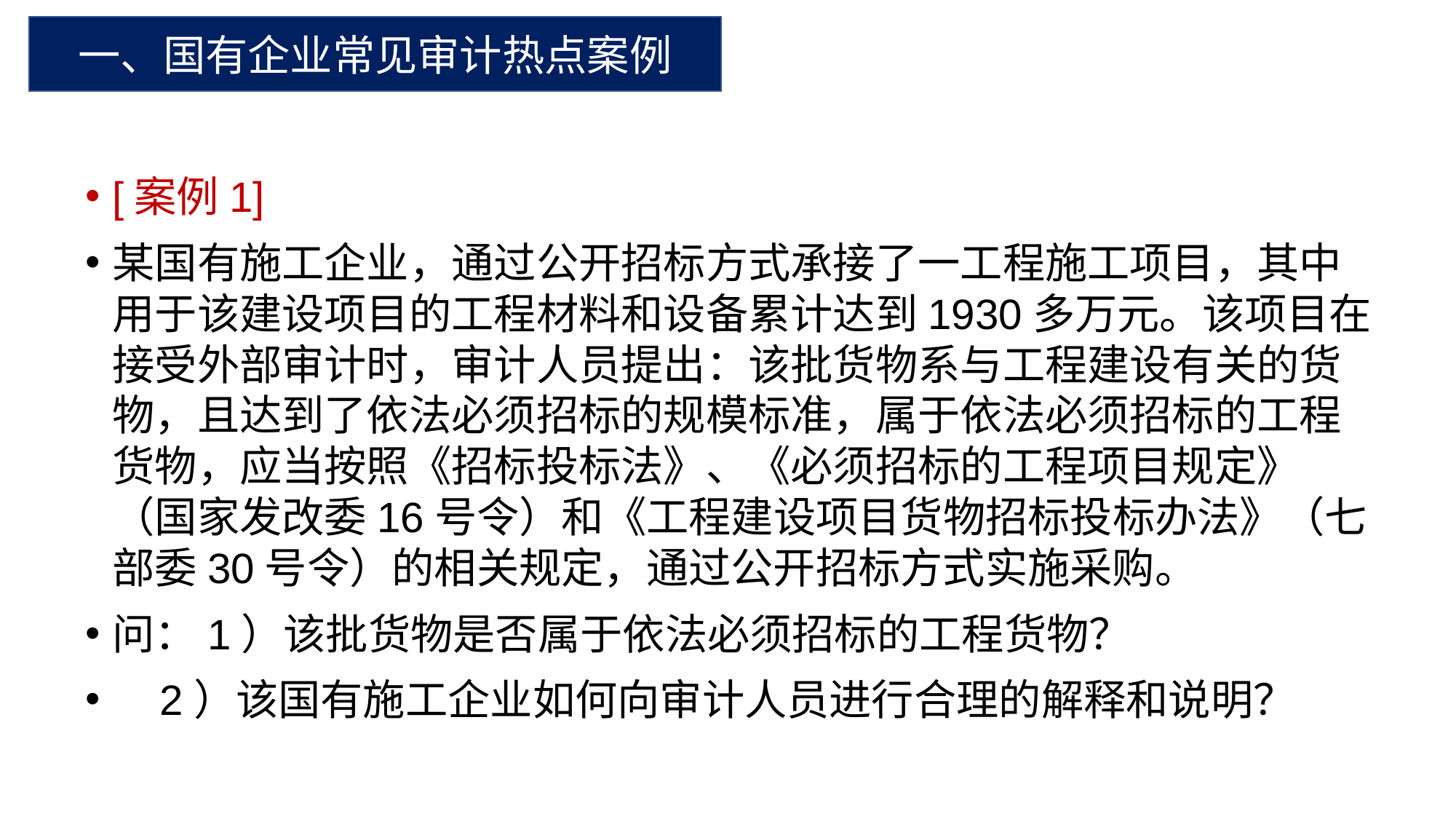

一、国有企业常见审计热点案例
[案例1]
某国有施工企业，通过公开招标方式承接了一工程施工项目，其中用于该建设项目的工程材料和设备累计达到1930多万元。该项目在接受外部审计时，审计人员提出：该批货物系与工程建设有关的货物，且达到了依法必须招标的规模标准，属于依法必须招标的工程货物，应当按照《招标投标法》、《必须招标的工程项目规定》（国家发改委16号令）和《工程建设项目货物招标投标办法》（七部委30号令）的相关规定，通过公开招标方式实施采购。
问：1）该批货物是否属于依法必须招标的工程货物？
    2）该国有施工企业如何向审计人员进行合理的解释和说明？